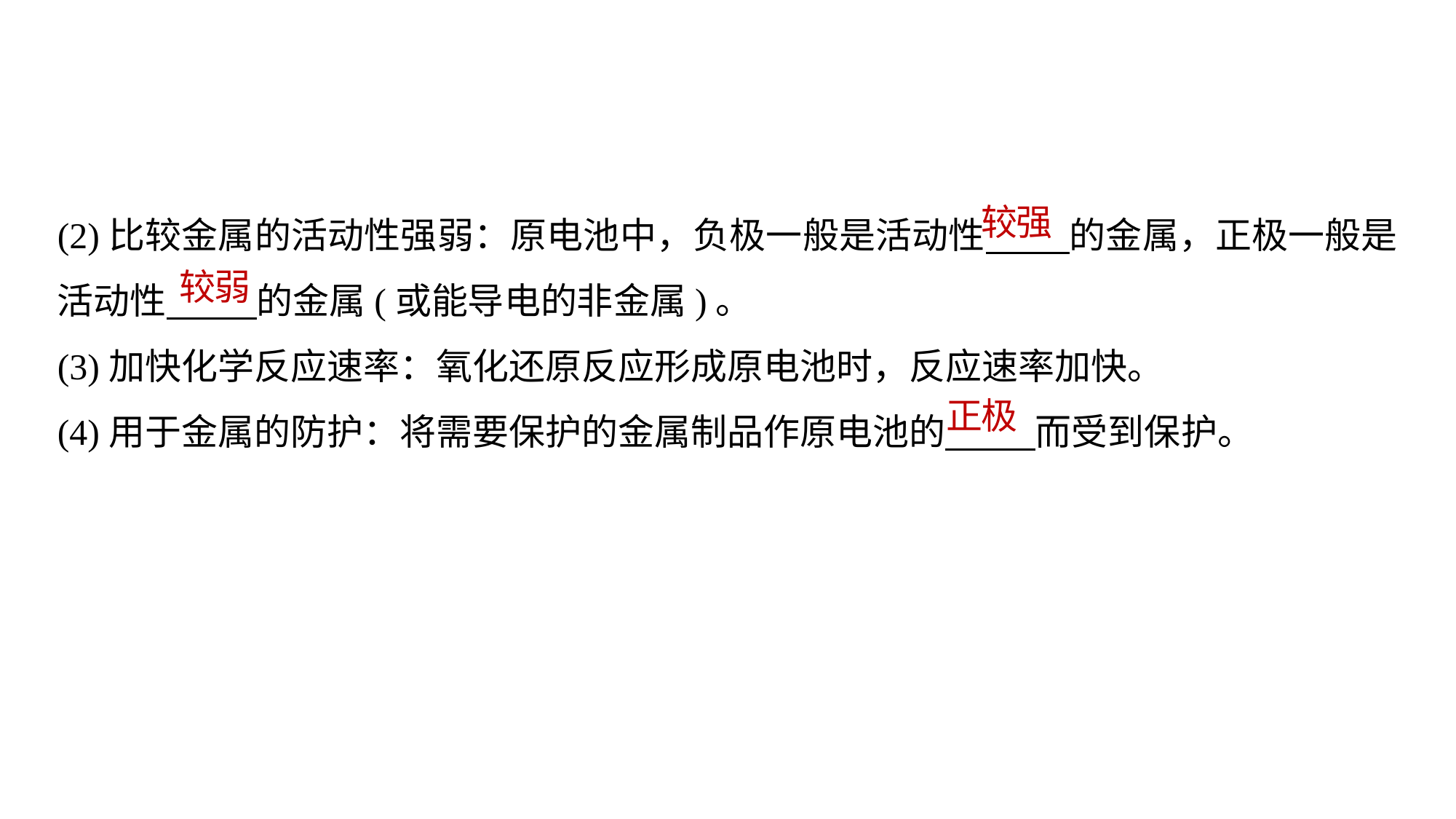

(2)比较金属的活动性强弱：原电池中，负极一般是活动性          的金属，正极一般是活动性           的金属(或能导电的非金属)。
(3)加快化学反应速率：氧化还原反应形成原电池时，反应速率加快。
(4)用于金属的防护：将需要保护的金属制品作原电池的           而受到保护。
较强
较弱
正极